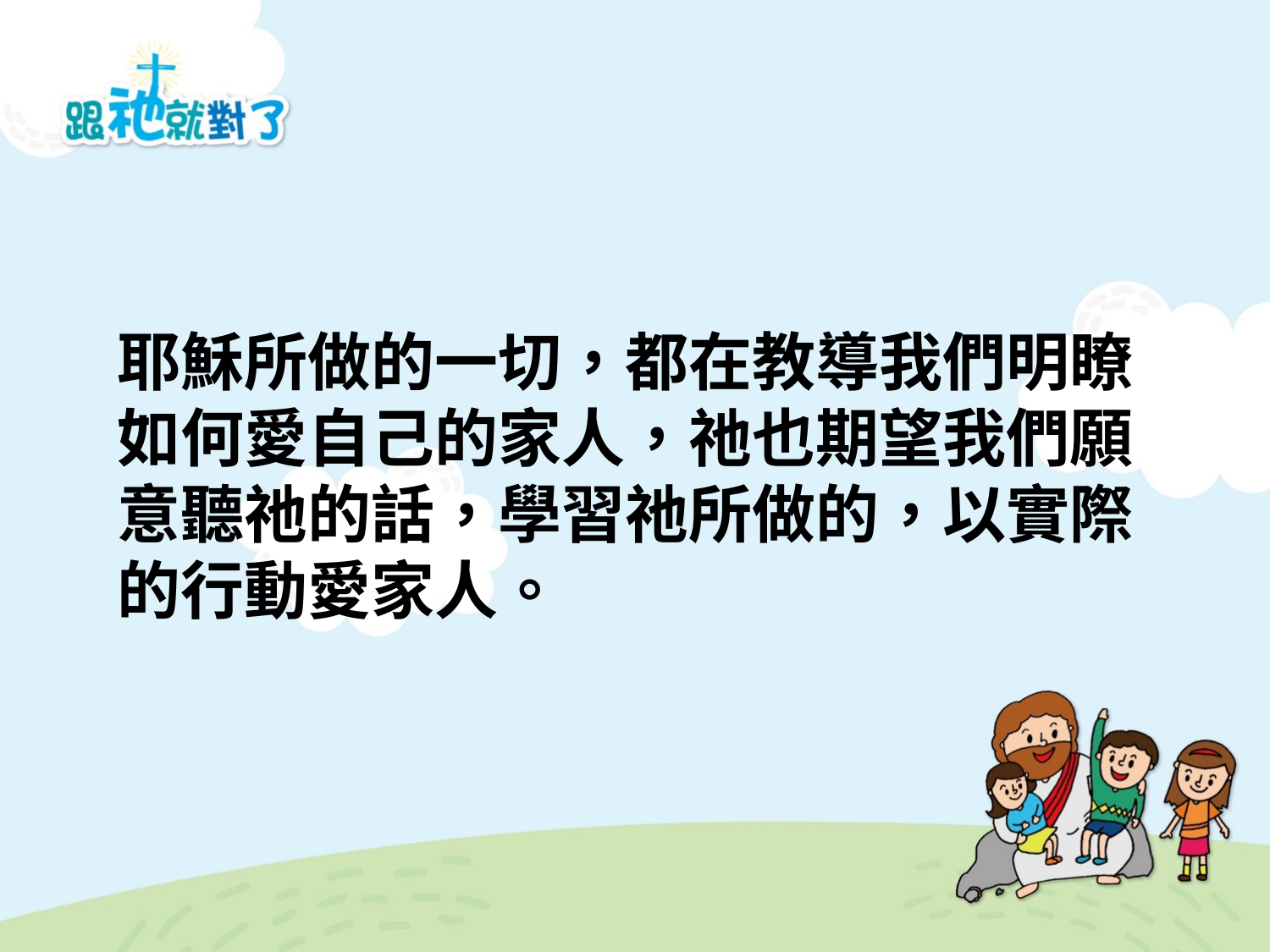

耶穌所做的一切，都在教導我們明瞭如何愛自己的家人，祂也期望我們願意聽祂的話，學習祂所做的，以實際的行動愛家人。